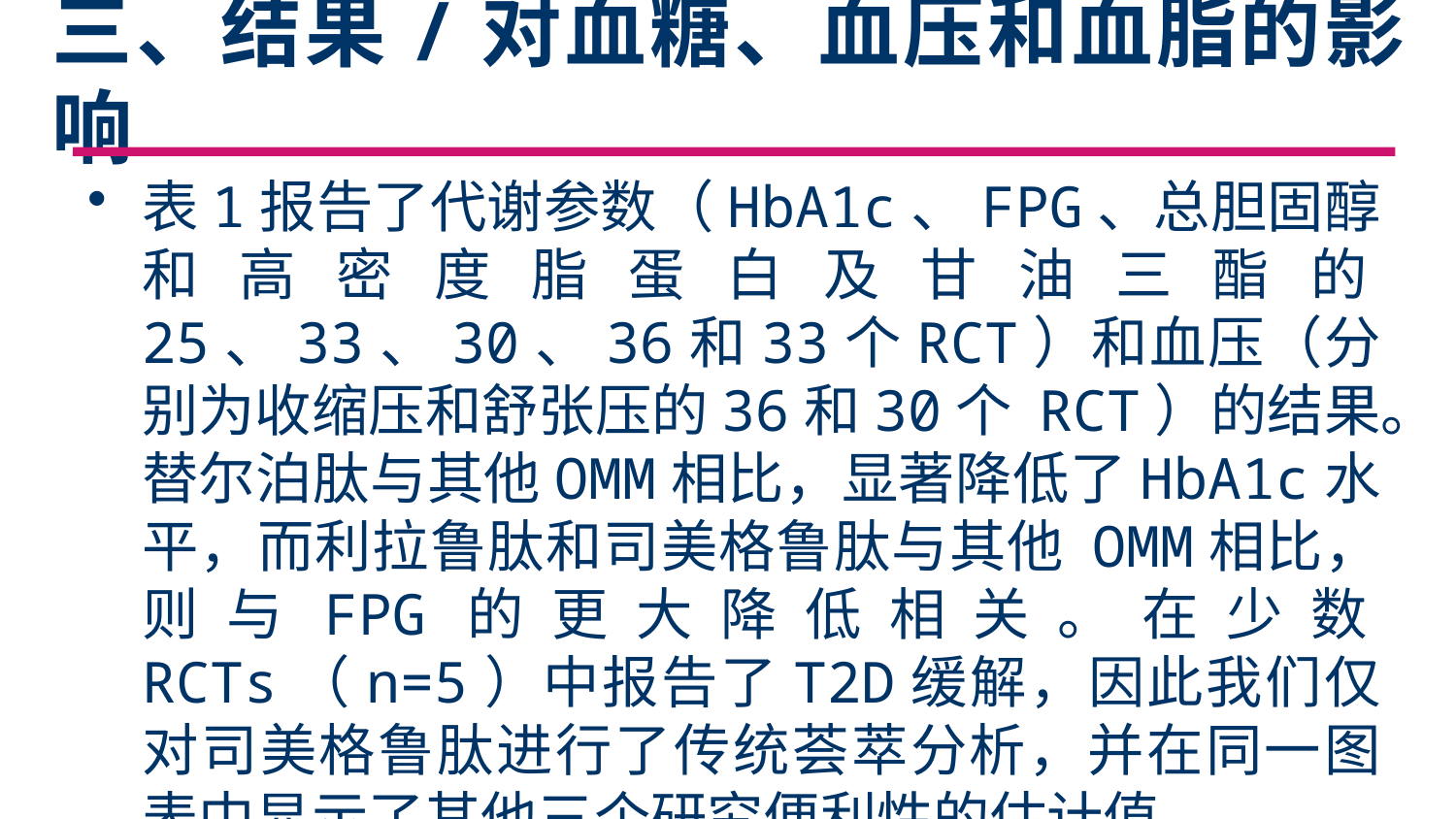

# 三、结果/对血糖、血压和血脂的影响

表1报告了代谢参数（HbA1c、FPG、总胆固醇和高密度脂蛋白及甘油三酯的25、33、30、36和33个RCT）和血压（分别为收缩压和舒张压的36和30个 RCT）的结果。替尔泊肽与其他OMM相比，显著降低了HbA1c水平，而利拉鲁肽和司美格鲁肽与其他 OMM相比，则与FPG的更大降低相关。在少数RCTs（n=5）中报告了T2D缓解，因此我们仅对司美格鲁肽进行了传统荟萃分析，并在同一图表中显示了其他三个研究便利性的估计值。